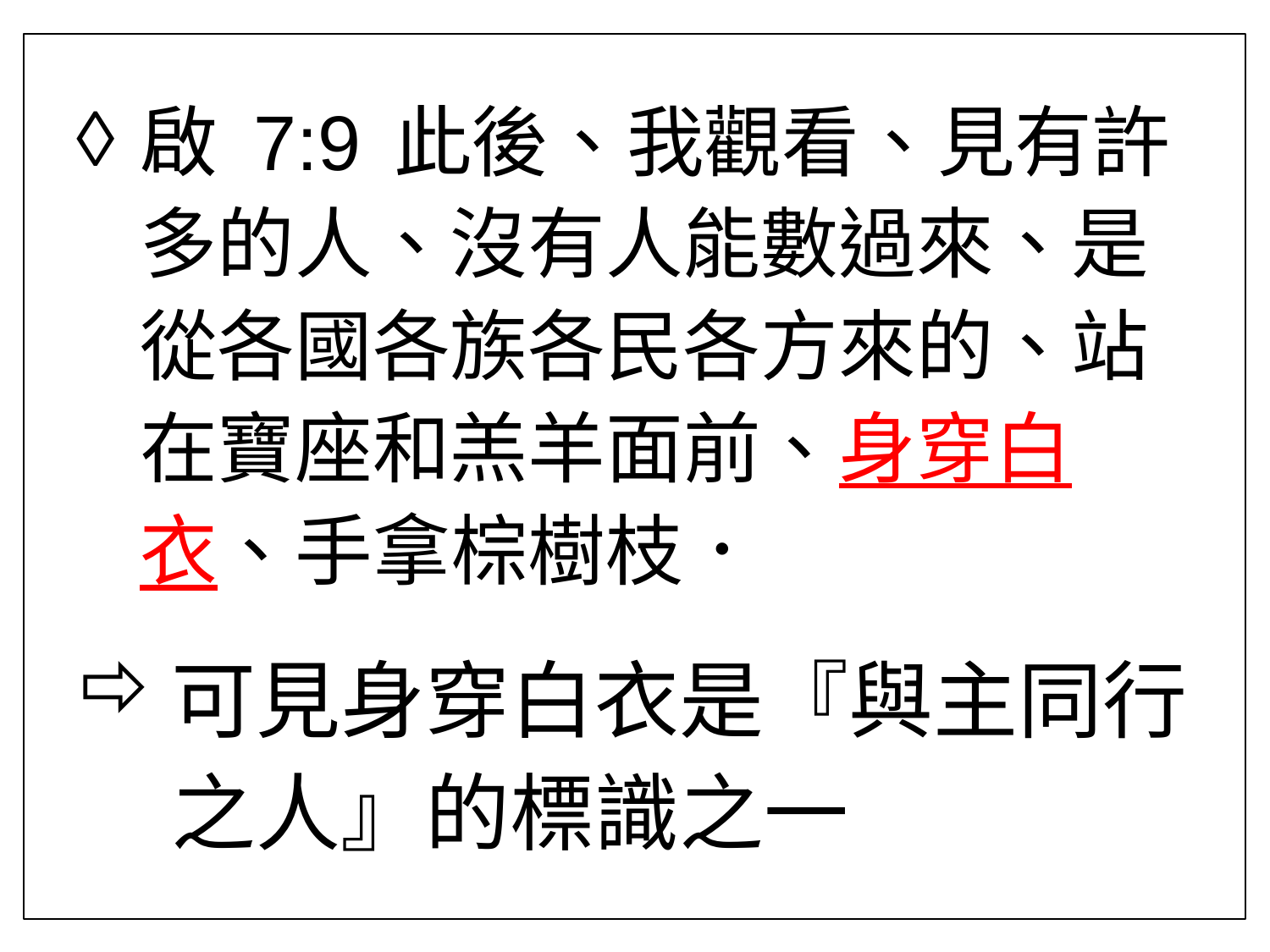

啟 7:9	此後、我觀看、見有許多的人、沒有人能數過來、是從各國各族各民各方來的、站在寶座和羔羊面前、身穿白衣、手拿棕樹枝．
可見身穿白衣是『與主同行之人』的標識之一